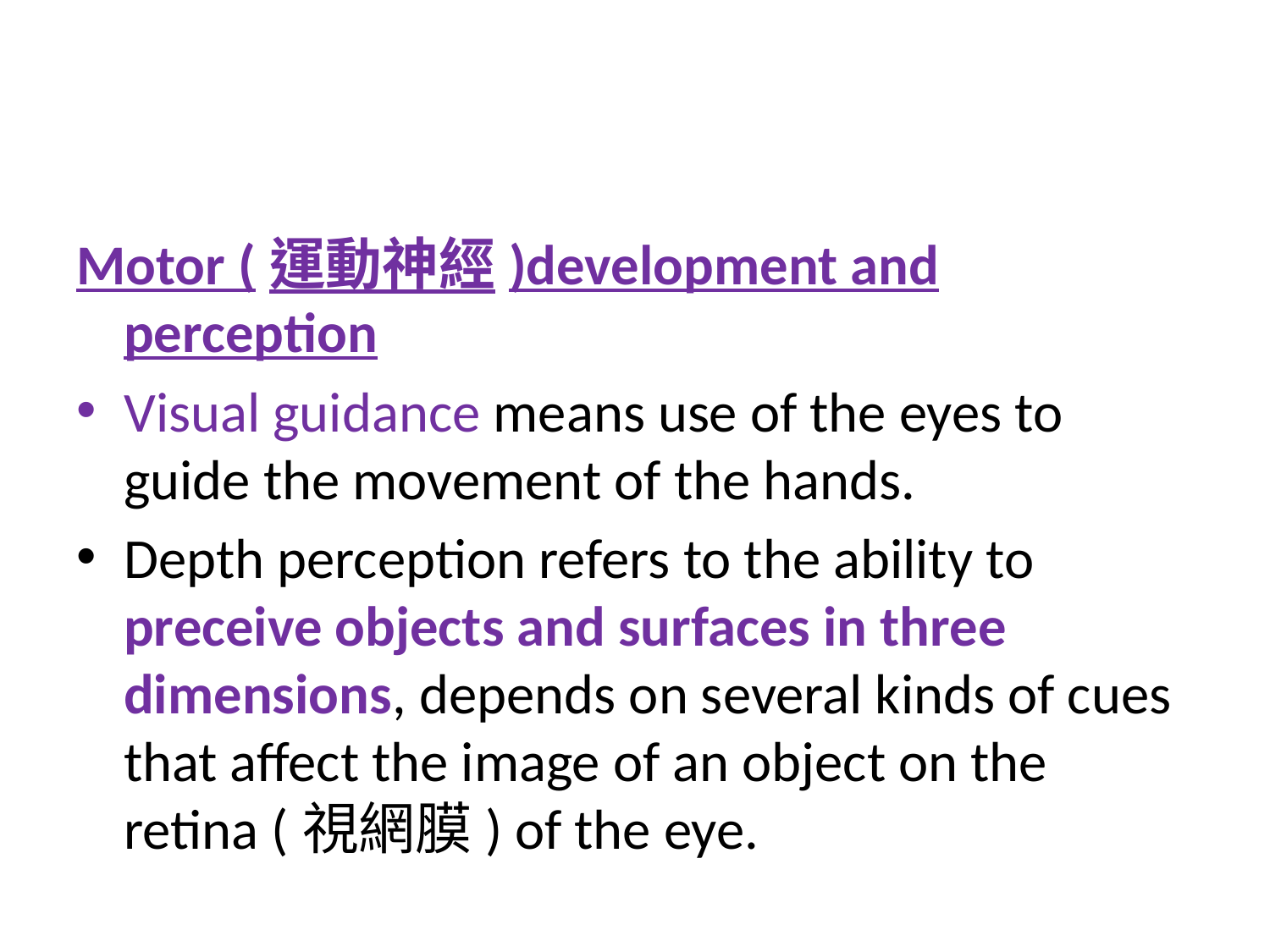

#
Motor (運動神經)development and perception
Visual guidance means use of the eyes to guide the movement of the hands.
Depth perception refers to the ability to preceive objects and surfaces in three dimensions, depends on several kinds of cues that affect the image of an object on the retina (視網膜) of the eye.